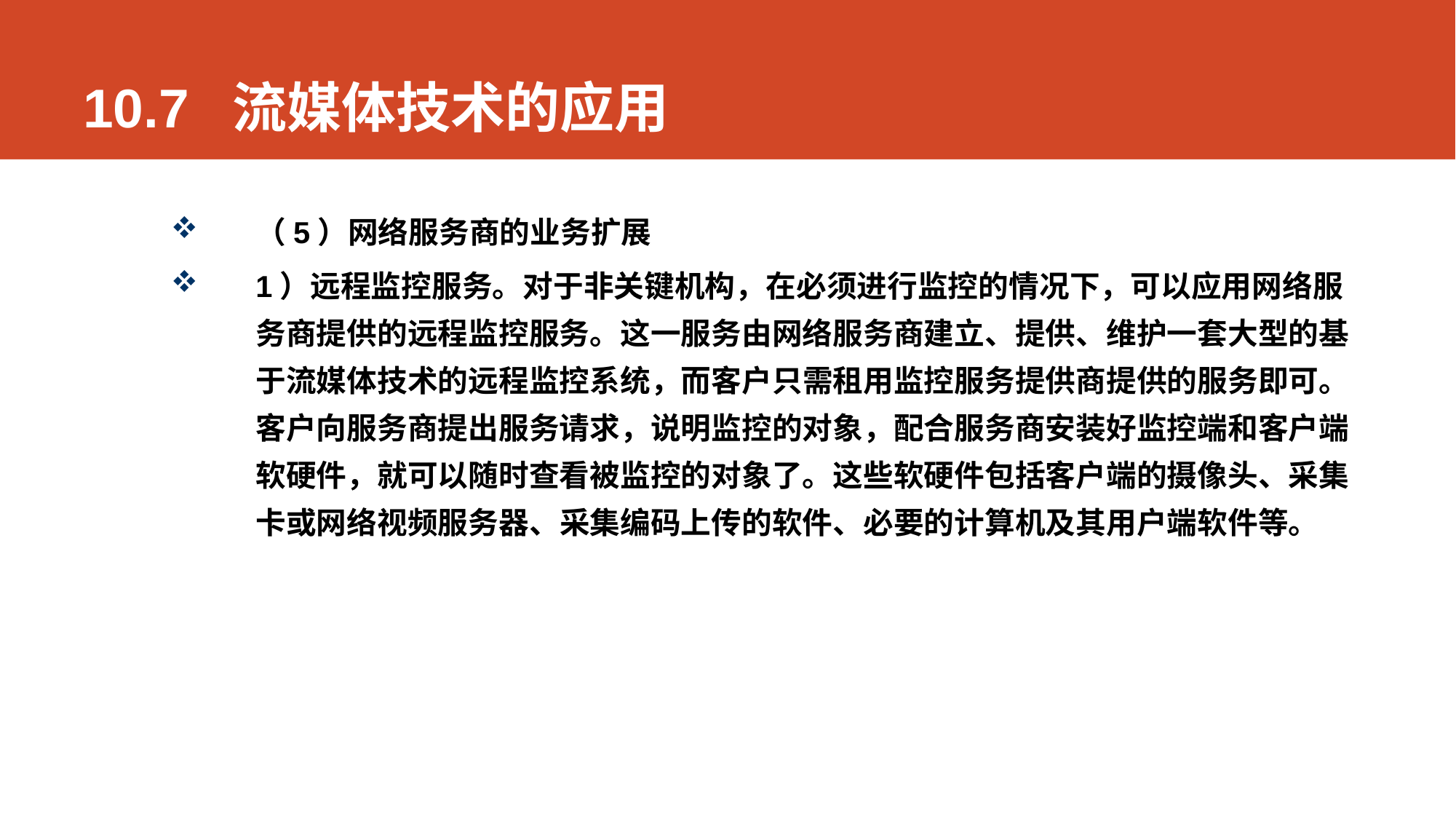

# 10.7  流媒体技术的应用
（5）网络服务商的业务扩展
1）远程监控服务。对于非关键机构，在必须进行监控的情况下，可以应用网络服务商提供的远程监控服务。这一服务由网络服务商建立、提供、维护一套大型的基于流媒体技术的远程监控系统，而客户只需租用监控服务提供商提供的服务即可。客户向服务商提出服务请求，说明监控的对象，配合服务商安装好监控端和客户端软硬件，就可以随时查看被监控的对象了。这些软硬件包括客户端的摄像头、采集卡或网络视频服务器、采集编码上传的软件、必要的计算机及其用户端软件等。